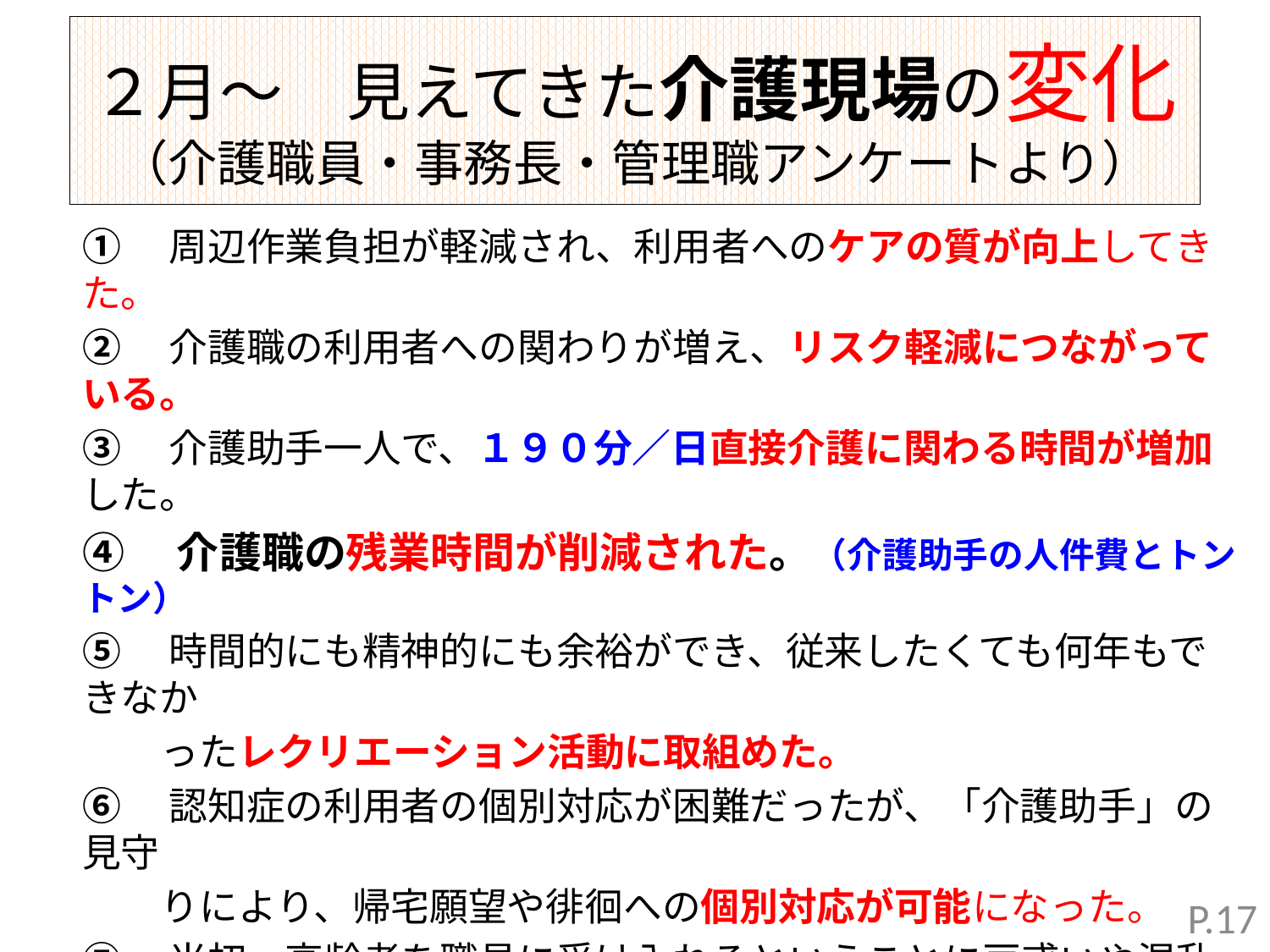

# ２月～　見えてきた介護現場の変化 （介護職員・事務長・管理職アンケートより）
①　周辺作業負担が軽減され、利用者へのケアの質が向上してきた。
②　介護職の利用者への関わりが増え、リスク軽減につながっている。
③　介護助手一人で、１９０分／日直接介護に関わる時間が増加した。
④　介護職の残業時間が削減された。（介護助手の人件費とトントン）
⑤　時間的にも精神的にも余裕ができ、従来したくても何年もできなか
        ったレクリエーション活動に取組めた。
⑥　認知症の利用者の個別対応が困難だったが、「介護助手」の見守
        りにより、帰宅願望や徘徊への個別対応が可能になった。
⑦　当初、高齢者を職員に受け入れるということに戸惑いや混乱もあっ
　　 たが、結果的に、組織として多様な人材を「受け入れていく」という
       組織力がついたと思う。（ダイバーシティ能力）
⑧　最も大きな変化は、介護職員たち自らが専門性をつけたいという
       意識が強くなってきたことである。これからだと思う。
P.17